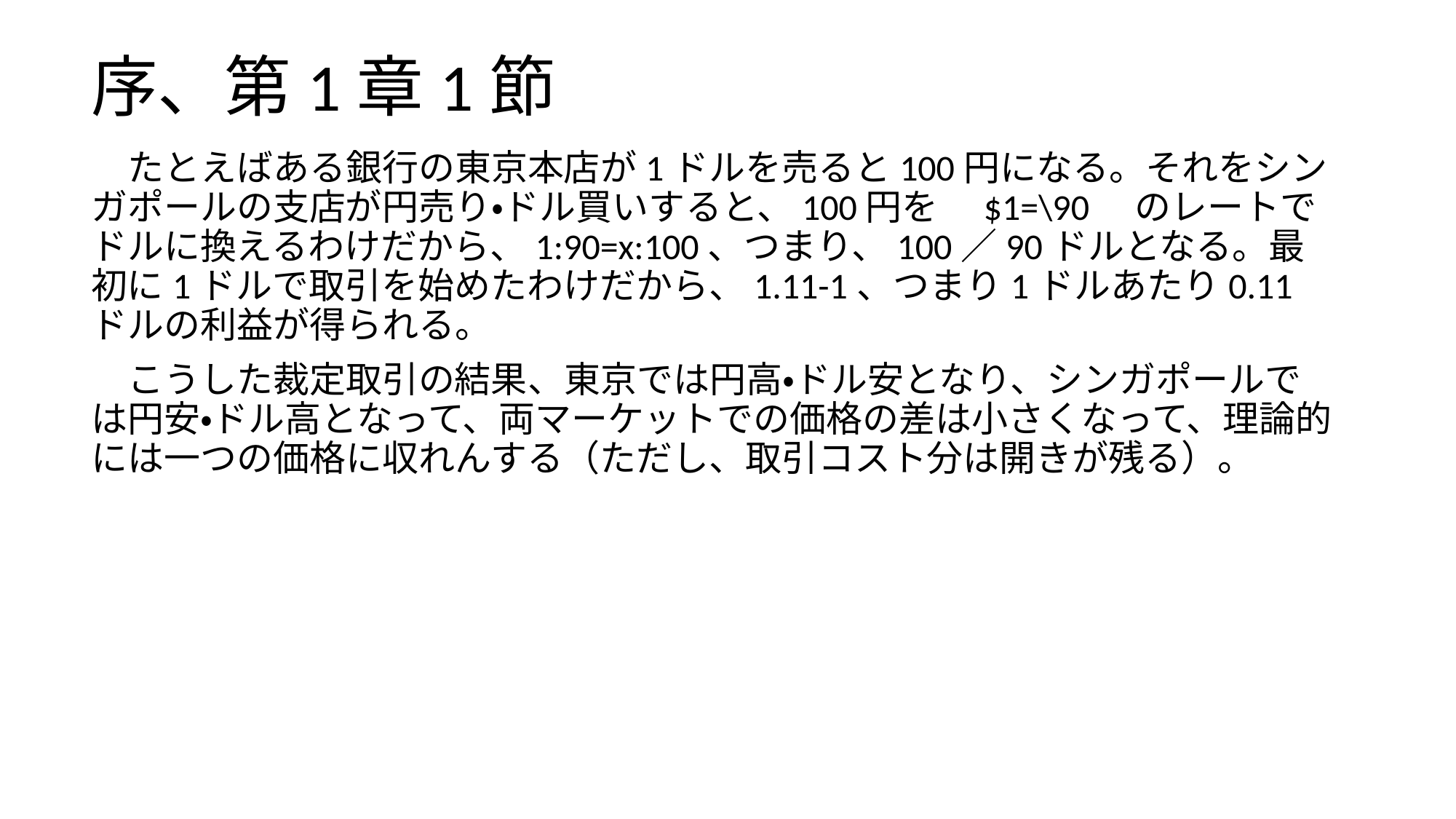

# 序、第1章1節
　たとえばある銀行の東京本店が1ドルを売ると100円になる。それをシンガポールの支店が円売り・ドル買いすると、100円を　$1=\90　のレートでドルに換えるわけだから、1:90=x:100、つまり、100／90ドルとなる。最初に1ドルで取引を始めたわけだから、1.11-1、つまり1ドルあたり0.11ドルの利益が得られる。
　こうした裁定取引の結果、東京では円高・ドル安となり、シンガポールでは円安・ドル高となって、両マーケットでの価格の差は小さくなって、理論的には一つの価格に収れんする（ただし、取引コスト分は開きが残る）。